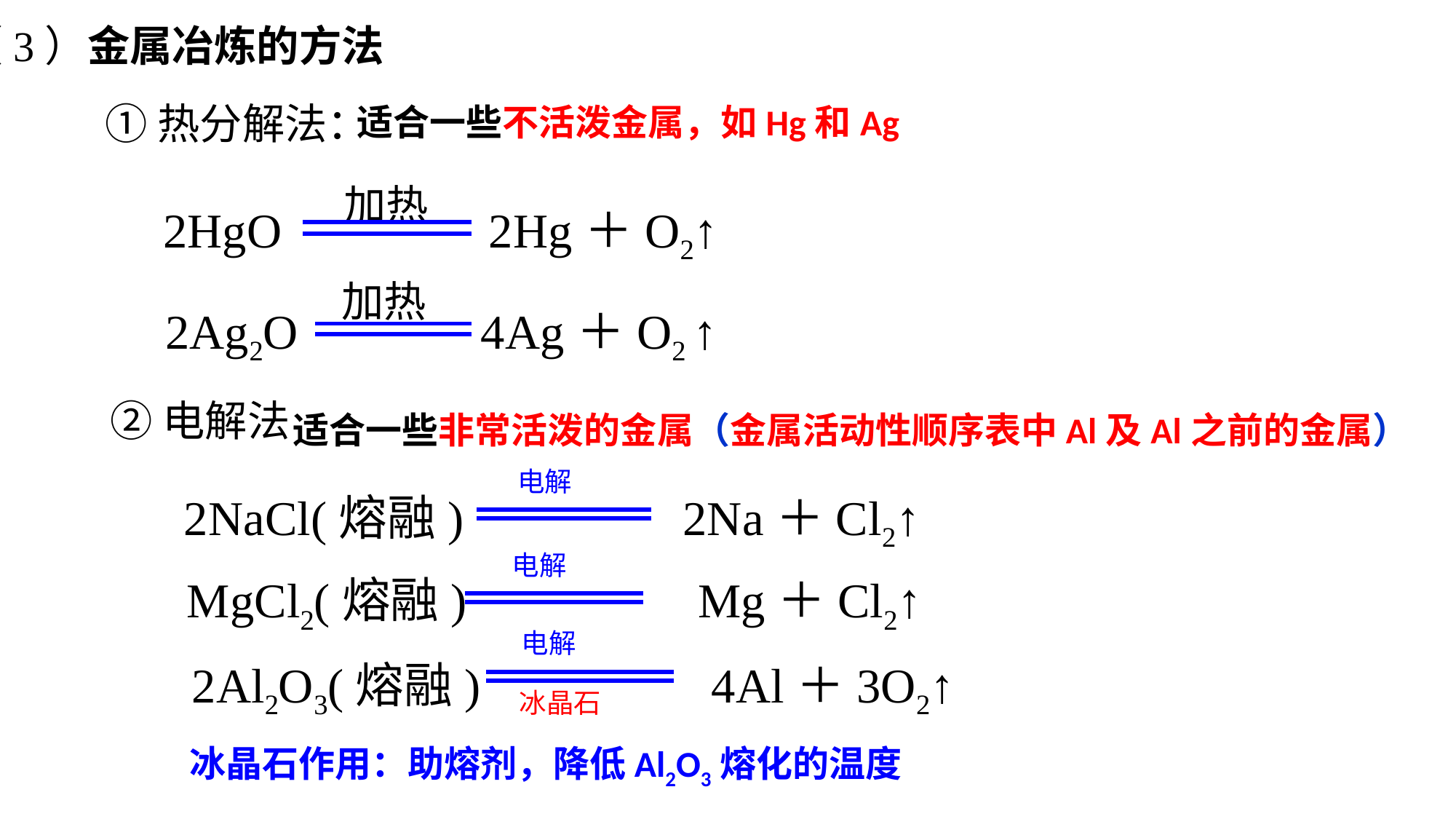

（3）金属冶炼的方法
①热分解法：
适合一些不活泼金属，如Hg和Ag
  加热
2HgO                 2Hg＋O2↑
加热
2Ag2O               4Ag＋O2 ↑
适合一些非常活泼的金属（金属活动性顺序表中Al及Al之前的金属）
②电解法
电解
2NaCl(熔融)                  2Na＋Cl2↑
电解
MgCl2(熔融)                   Mg＋Cl2↑
电解
2Al2O3(熔融)                   4Al＋3O2↑
冰晶石
冰晶石作用：助熔剂，降低Al2O3熔化的温度